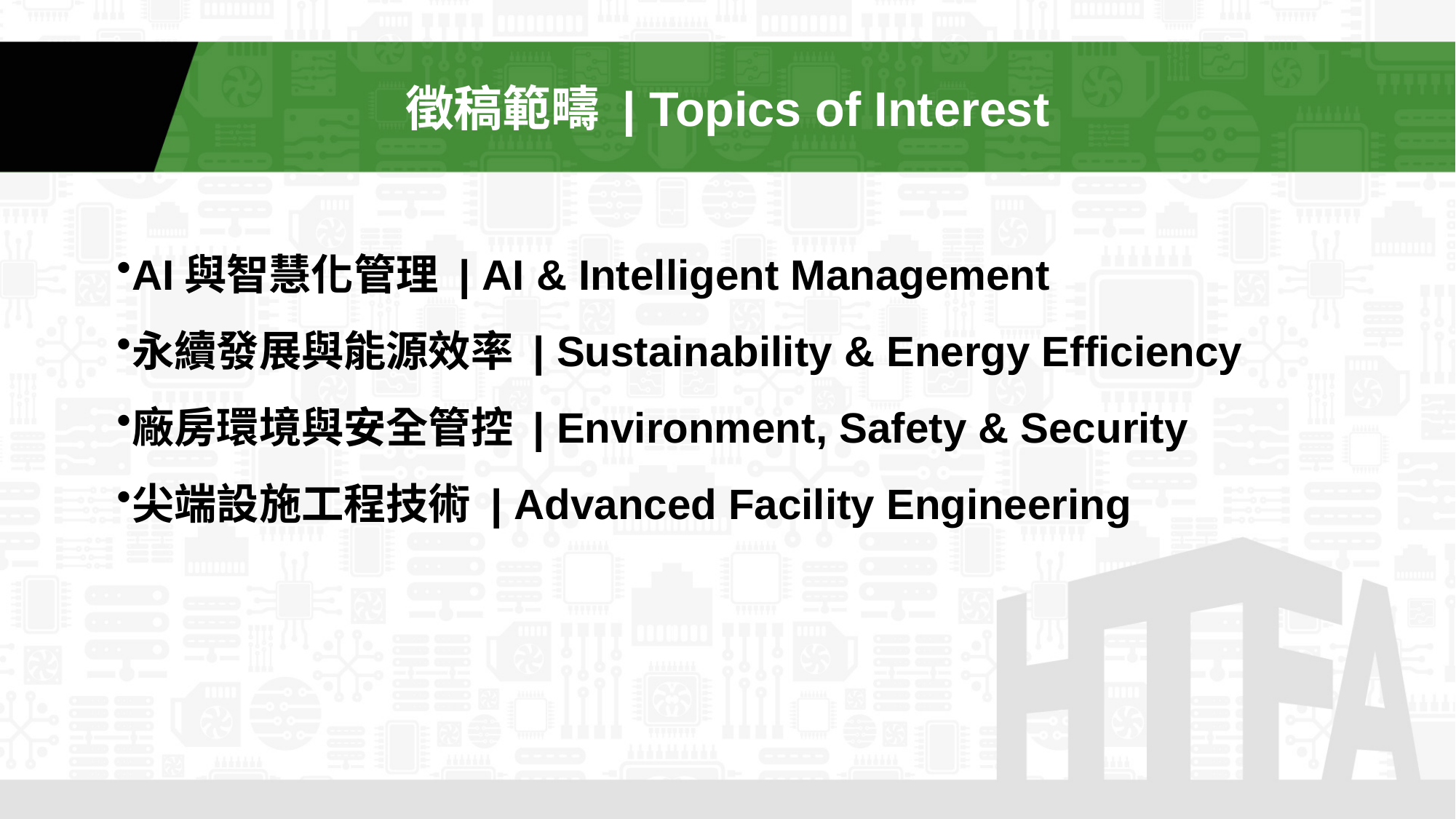

# 徵稿範疇 | Topics of Interest
AI與智慧化管理 | AI & Intelligent Management
永續發展與能源效率 | Sustainability & Energy Efficiency
廠房環境與安全管控 | Environment, Safety & Security
尖端設施工程技術 | Advanced Facility Engineering